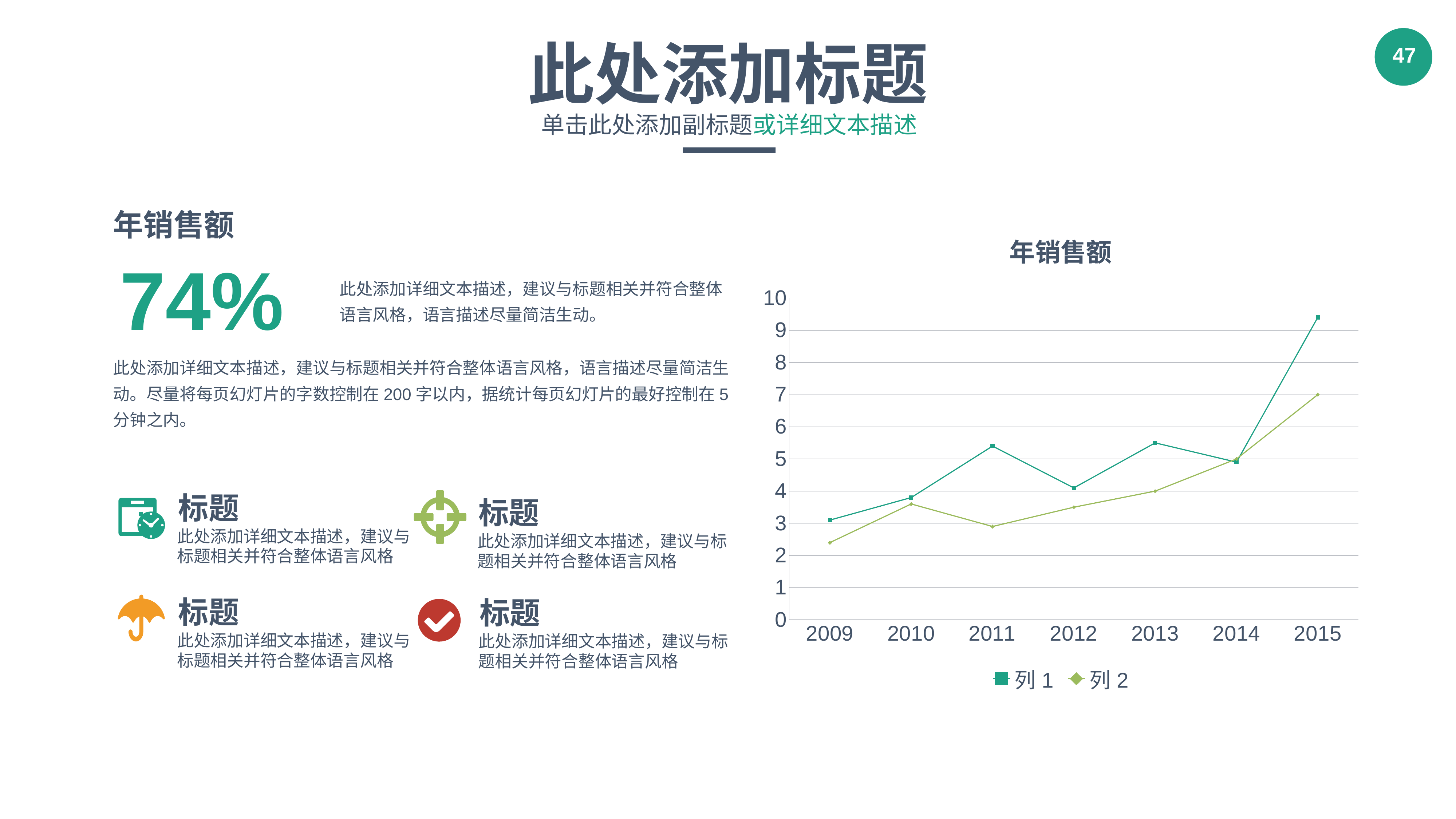

此处添加标题
单击此处添加副标题或详细文本描述

年销售额
74%
此处添加详细文本描述，建议与标题相关并符合整体语言风格，语言描述尽量简洁生动。
此处添加详细文本描述，建议与标题相关并符合整体语言风格，语言描述尽量简洁生动。尽量将每页幻灯片的字数控制在200字以内，据统计每页幻灯片的最好控制在5分钟之内。

### Chart: 年销售额

| Category | 列1 | 列2 |
|---|---|---|
| 2009 | 3.1 | 2.4 |
| 2010 | 3.8 | 3.6 |
| 2011 | 5.4 | 2.9 |
| 2012 | 4.1 | 3.5 |
| 2013 | 5.5 | 4.0 |
| 2014 | 4.9 | 5.0 |
| 2015 | 9.4 | 7.0 |
标题
此处添加详细文本描述，建议与标题相关并符合整体语言风格

标题
此处添加详细文本描述，建议与标题相关并符合整体语言风格
标题
此处添加详细文本描述，建议与标题相关并符合整体语言风格

标题
此处添加详细文本描述，建议与标题相关并符合整体语言风格